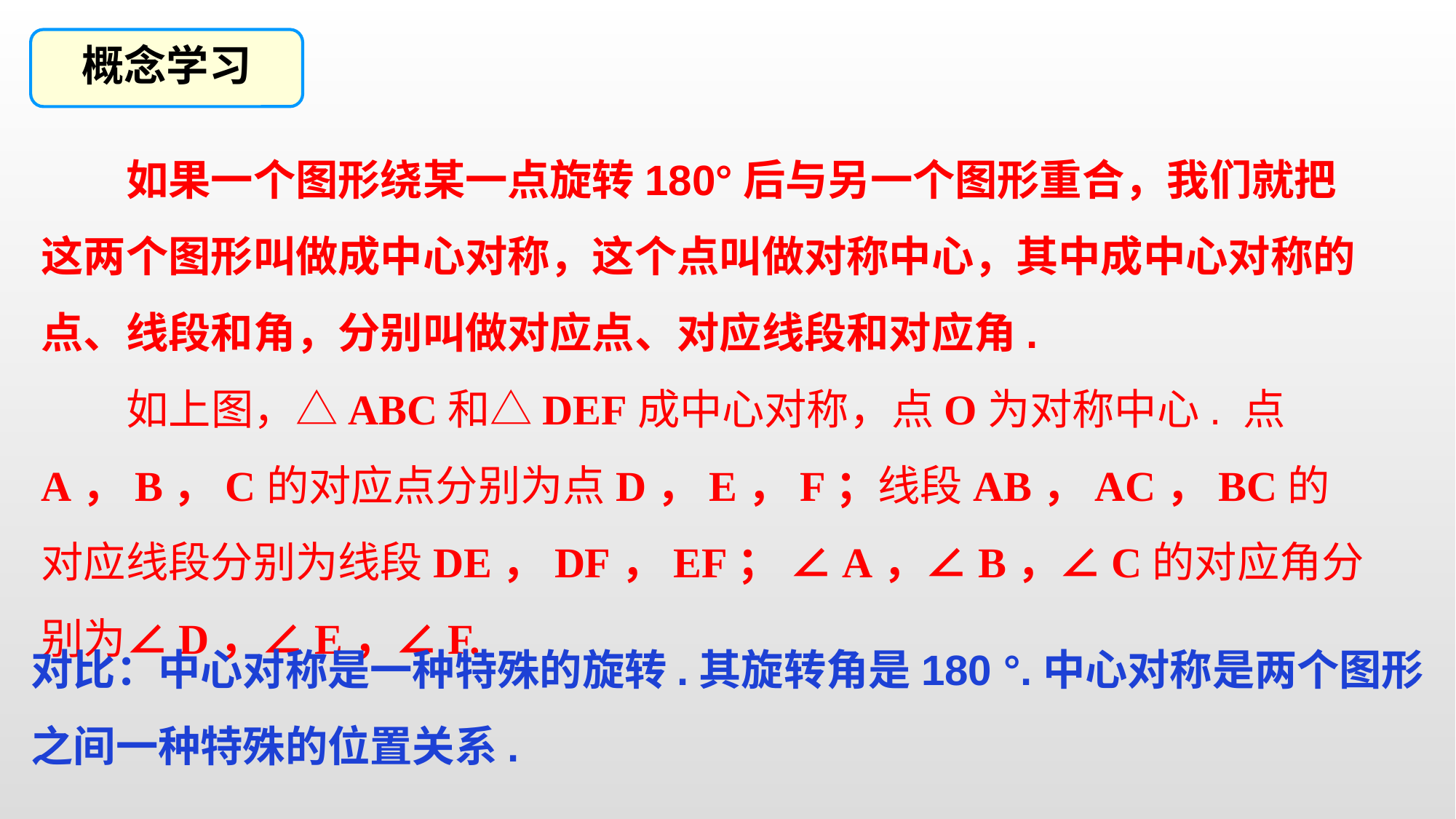

概念学习
　　如果一个图形绕某一点旋转180°后与另一个图形重合，我们就把这两个图形叫做成中心对称，这个点叫做对称中心，其中成中心对称的点、线段和角，分别叫做对应点、对应线段和对应角.
　　如上图，△ABC和△DEF成中心对称，点O为对称中心. 点A，B，C的对应点分别为点D，E，F；线段AB，AC，BC的对应线段分别为线段DE，DF，EF； ∠A，∠B，∠C的对应角分别为∠D，∠E，∠F.
对比：中心对称是一种特殊的旋转.其旋转角是180 °.中心对称是两个图形
之间一种特殊的位置关系.